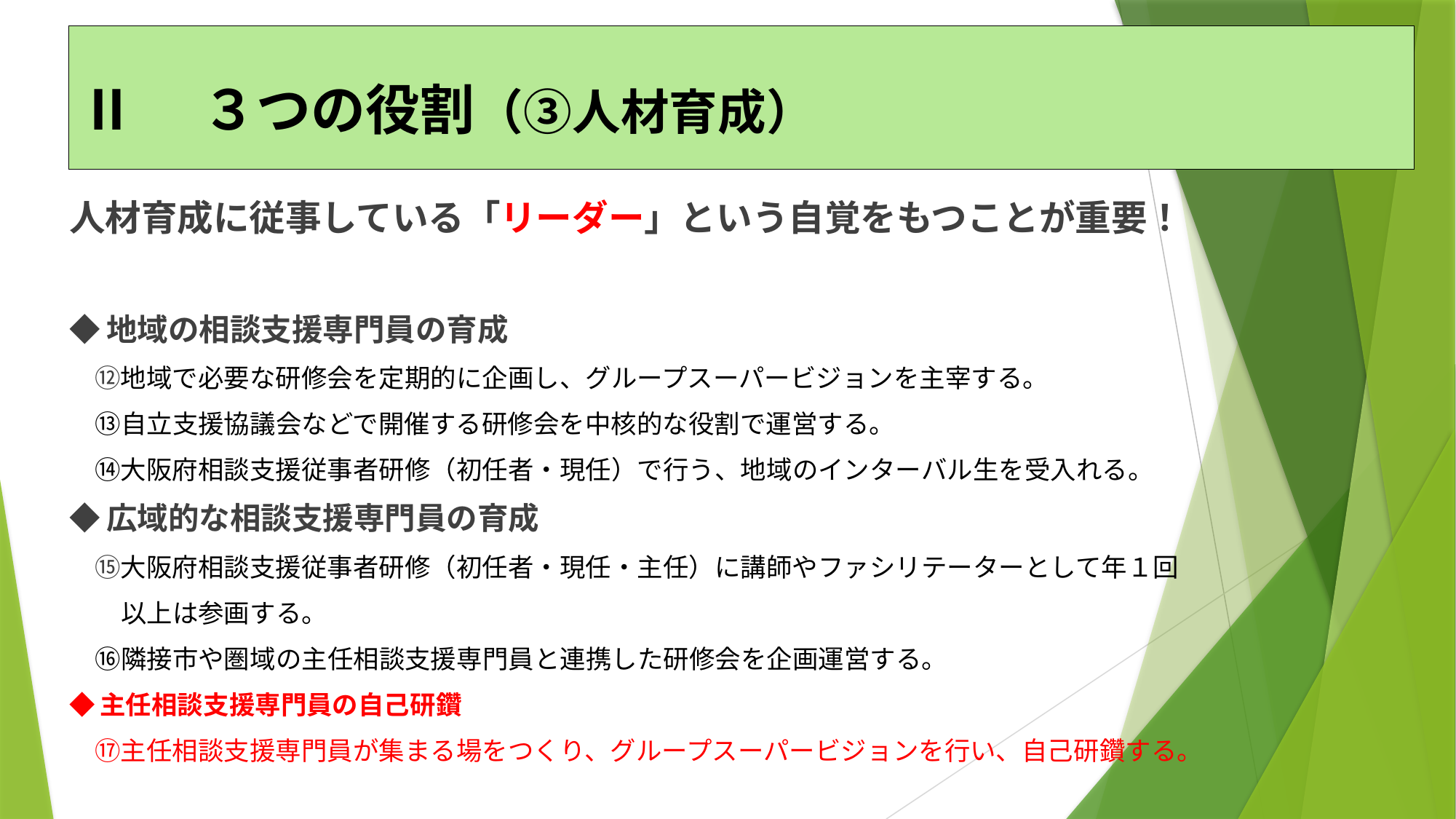

Ⅱ　３つの役割（③人材育成）
人材育成に従事している「リーダー」という自覚をもつことが重要！

◆地域の相談支援専門員の育成
　⑫地域で必要な研修会を定期的に企画し、グループスーパービジョンを主宰する。
　⑬自立支援協議会などで開催する研修会を中核的な役割で運営する。
　⑭大阪府相談支援従事者研修（初任者・現任）で行う、地域のインターバル生を受入れる。
◆広域的な相談支援専門員の育成
　⑮大阪府相談支援従事者研修（初任者・現任・主任）に講師やファシリテーターとして年１回
　　以上は参画する。
　⑯隣接市や圏域の主任相談支援専門員と連携した研修会を企画運営する。
◆主任相談支援専門員の自己研鑽
　⑰主任相談支援専門員が集まる場をつくり、グループスーパービジョンを行い、自己研鑽する。